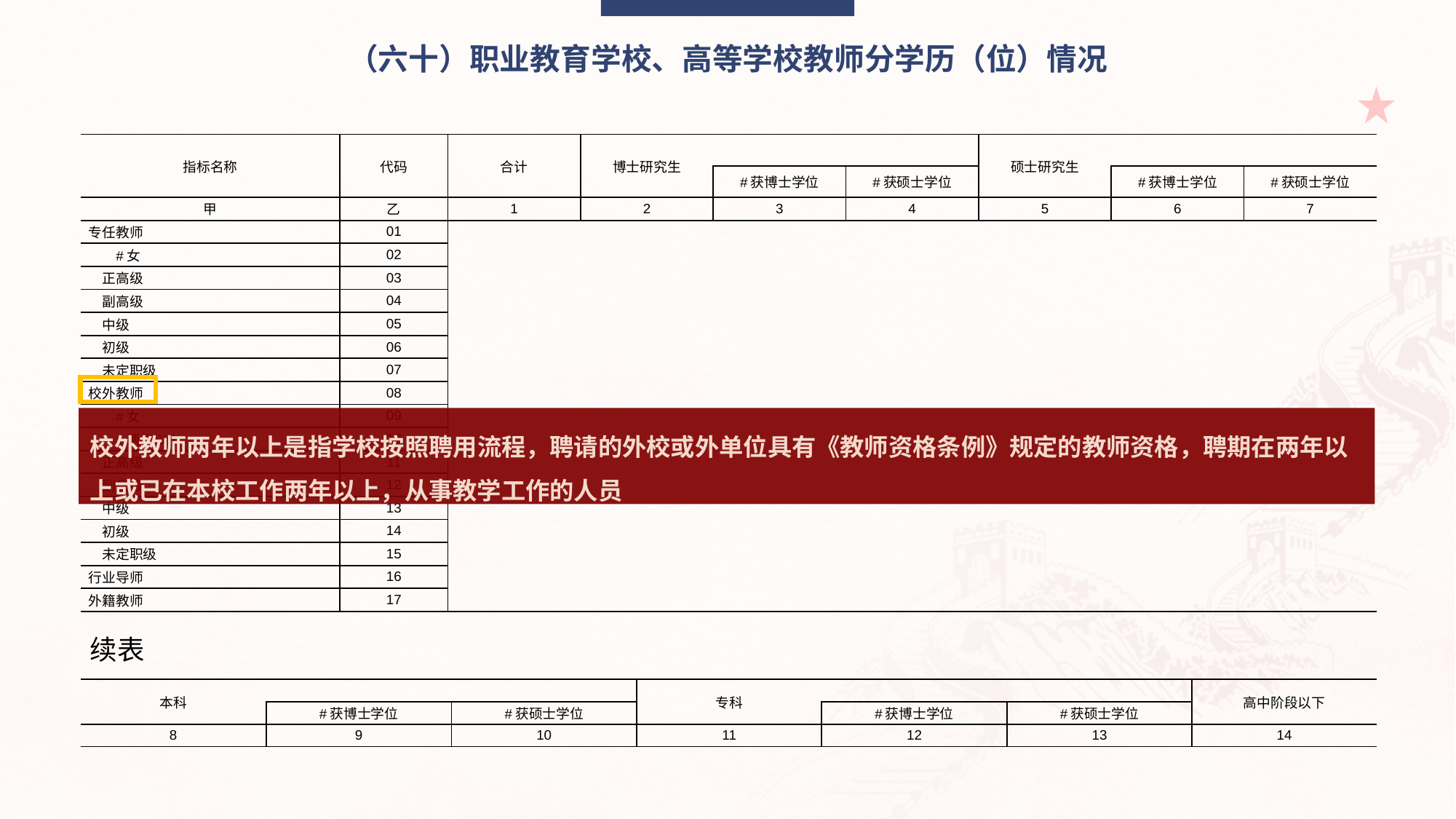

（六十）职业教育学校、高等学校教师分学历（位）情况
| 指标名称 | 代码 | 合计 | 博士研究生 |  |  | 硕士研究生 |  |  |
| --- | --- | --- | --- | --- | --- | --- | --- | --- |
|  |  |  |  | #获博士学位 | #获硕士学位 |  | #获博士学位 | #获硕士学位 |
| 甲 | 乙 | 1 | 2 | 3 | 4 | 5 | 6 | 7 |
| 专任教师 | 01 |  |  |  |  |  |  |  |
| #女 | 02 |  |  |  |  |  |  |  |
| 正高级 | 03 |  |  |  |  |  |  |  |
| 副高级 | 04 |  |  |  |  |  |  |  |
| 中级 | 05 |  |  |  |  |  |  |  |
| 初级 | 06 |  |  |  |  |  |  |  |
| 未定职级 | 07 |  |  |  |  |  |  |  |
| 校外教师 | 08 |  |  |  |  |  |  |  |
| #女 | 09 |  |  |  |  |  |  |  |
| #两年以上 | 10 |  |  |  |  |  |  |  |
| 正高级 | 11 |  |  |  |  |  |  |  |
| 副高级 | 12 |  |  |  |  |  |  |  |
| 中级 | 13 |  |  |  |  |  |  |  |
| 初级 | 14 |  |  |  |  |  |  |  |
| 未定职级 | 15 |  |  |  |  |  |  |  |
| 行业导师 | 16 |  |  |  |  |  |  |  |
| 外籍教师 | 17 |  |  |  |  |  |  |  |

校外教师两年以上是指学校按照聘用流程，聘请的外校或外单位具有《教师资格条例》规定的教师资格，聘期在两年以上或已在本校工作两年以上，从事教学工作的人员
续表
| 本科 |  |  | 专科 |  |  | 高中阶段以下 |
| --- | --- | --- | --- | --- | --- | --- |
|  | #获博士学位 | #获硕士学位 |  | #获博士学位 | #获硕士学位 |  |
| 8 | 9 | 10 | 11 | 12 | 13 | 14 |